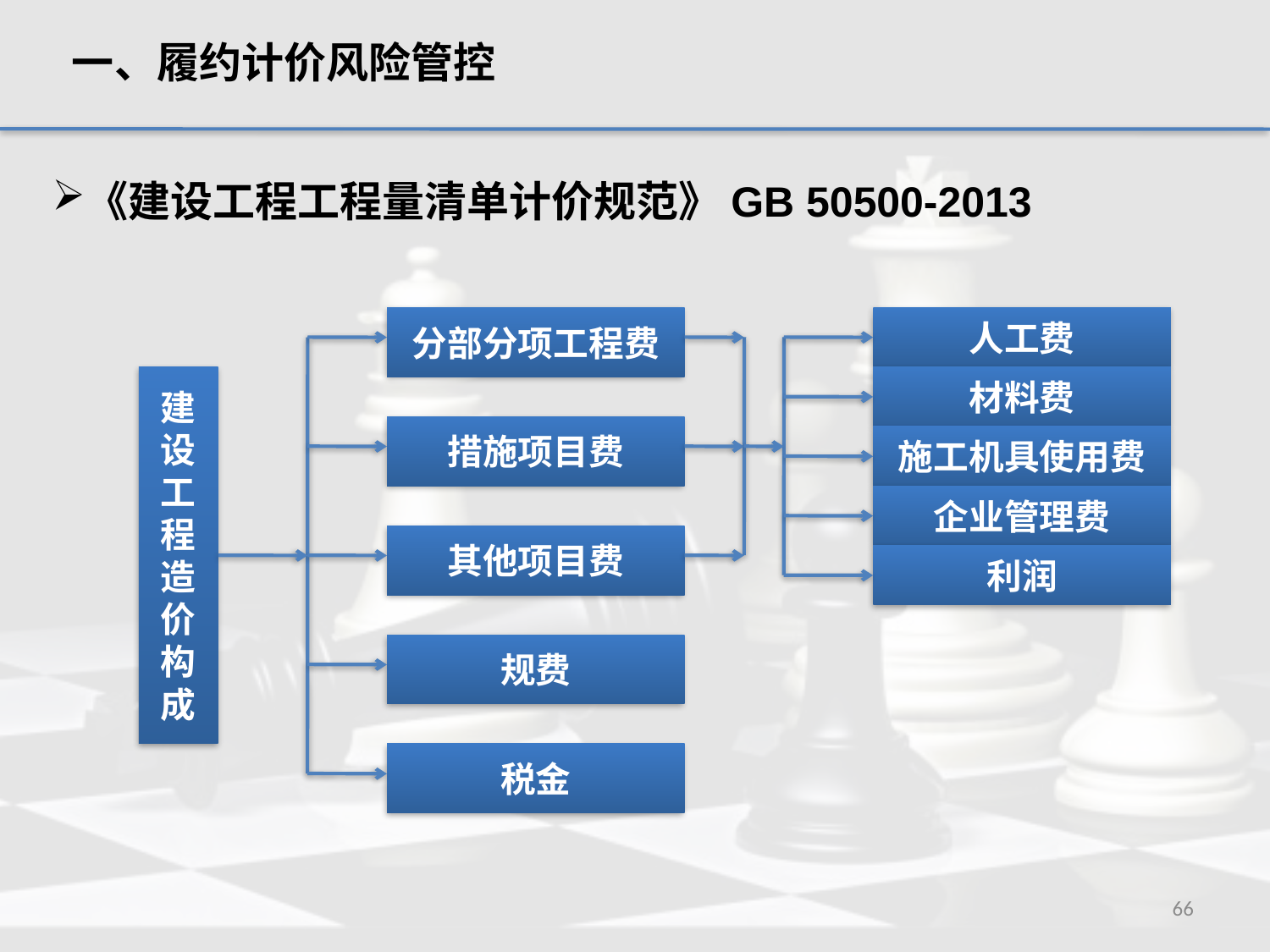

一、履约计价风险管控
《建设工程工程量清单计价规范》GB 50500-2013
分部分项工程费
人工费
建设工程造价构成
材料费
措施项目费
施工机具使用费
企业管理费
其他项目费
利润
规费
税金

66